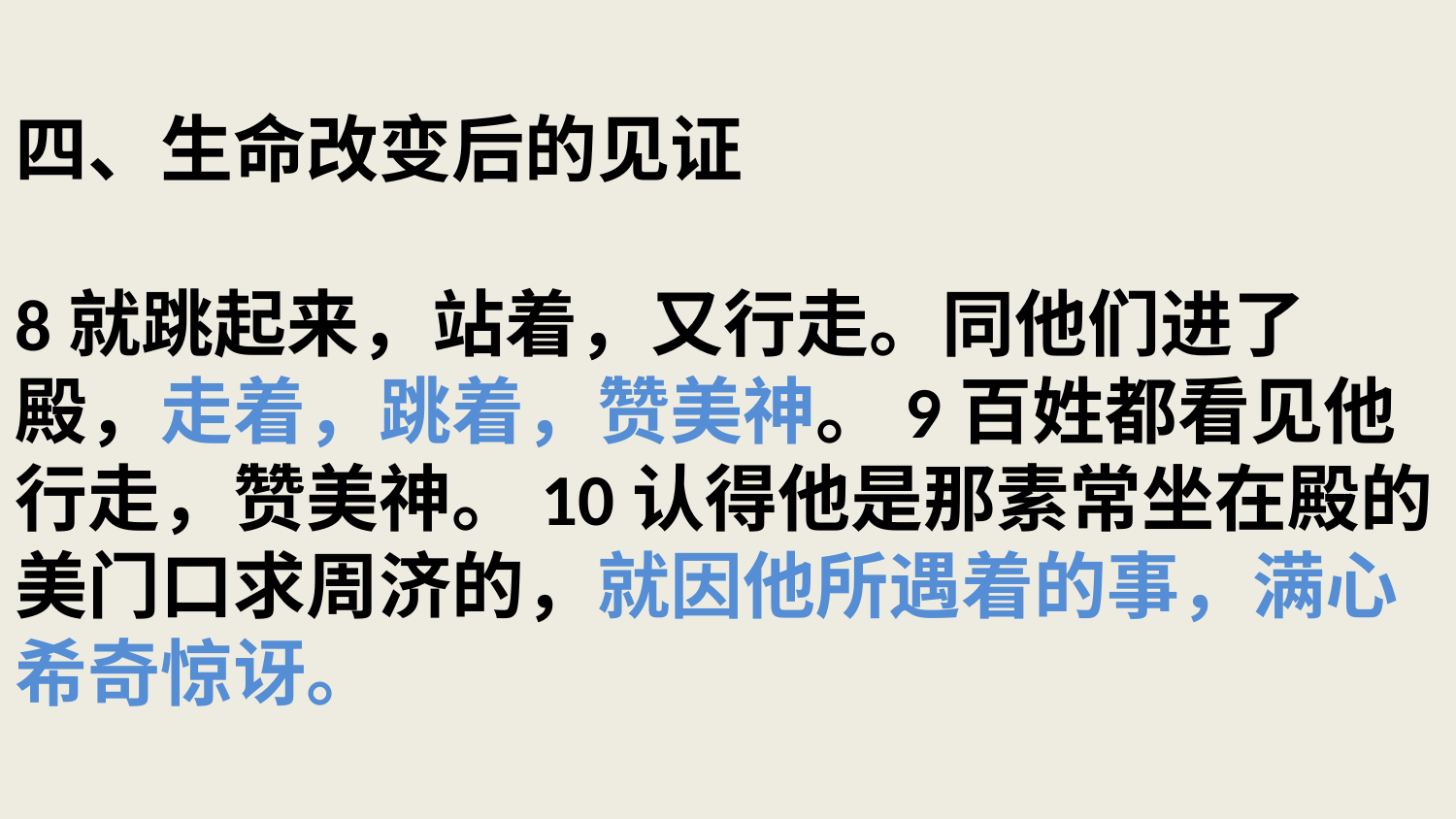

# 四、生命改变后的见证 8就跳起来，站着，又行走。同他们进了殿，走着，跳着，赞美神。9百姓都看见他行走，赞美神。10认得他是那素常坐在殿的美门口求周济的，就因他所遇着的事，满心希奇惊讶。